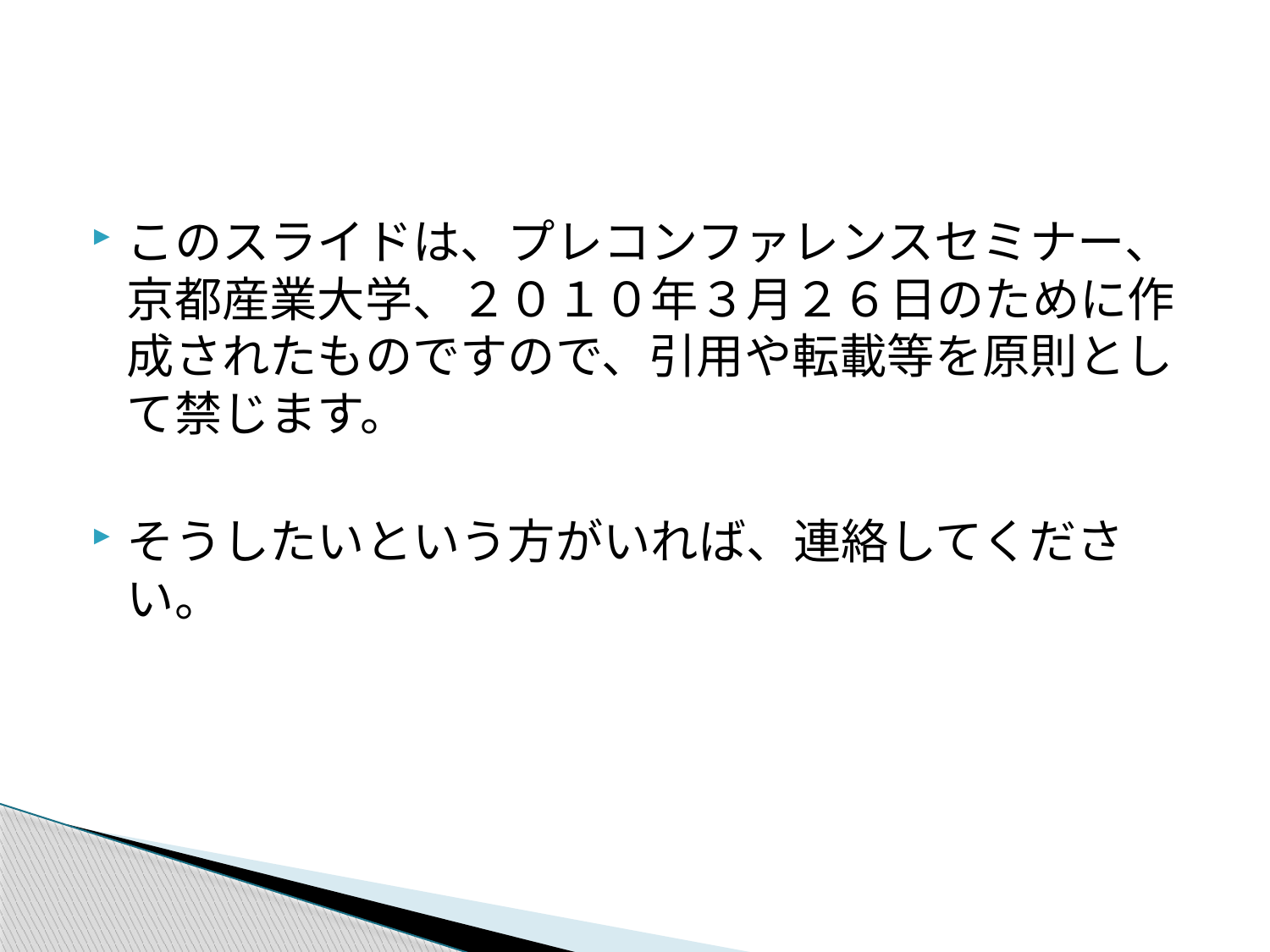

#
このスライドは、プレコンファレンスセミナー、京都産業大学、２０１０年３月２６日のために作成されたものですので、引用や転載等を原則として禁じます。

そうしたいという方がいれば、連絡してください。